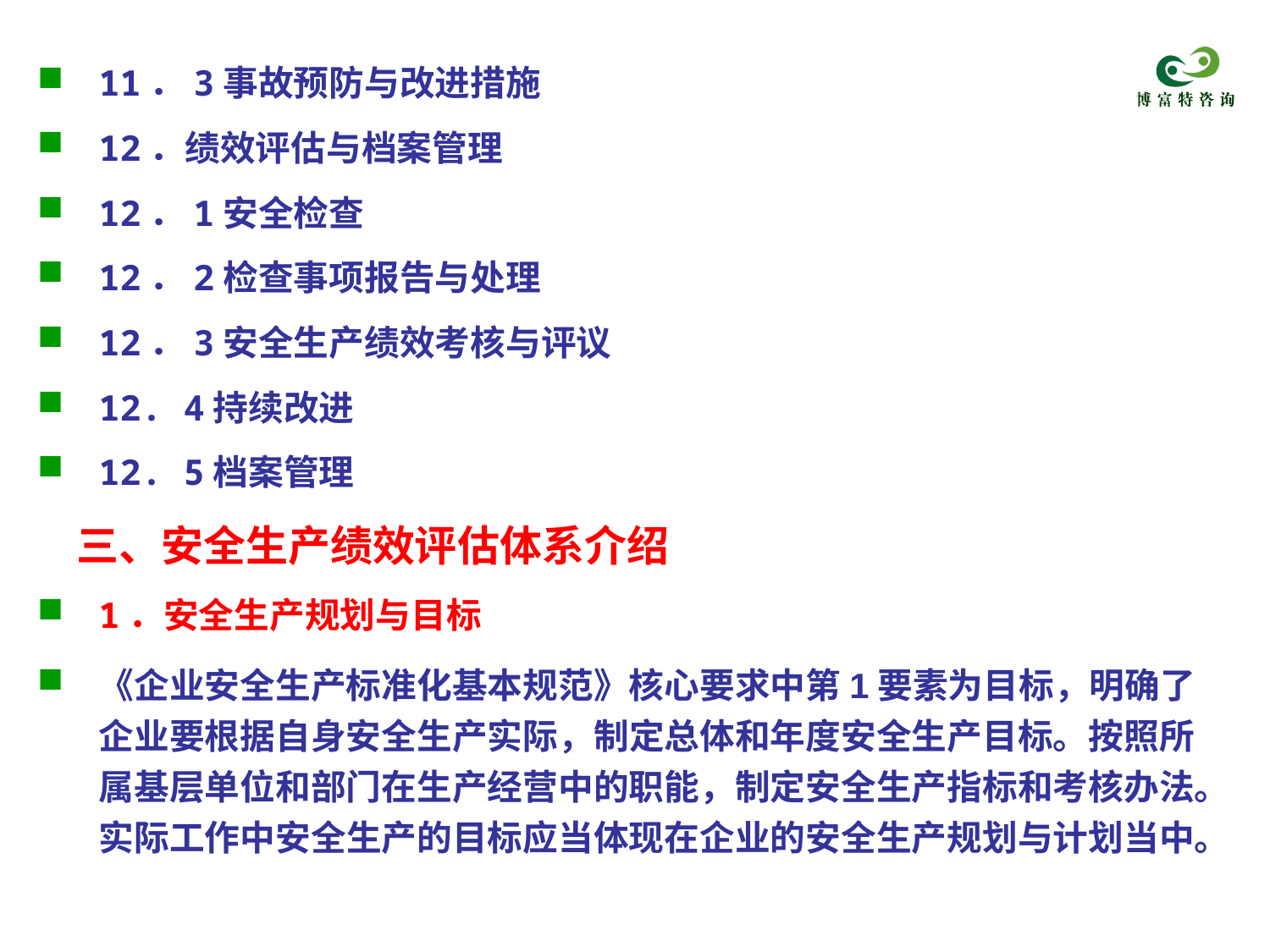

11．3事故预防与改进措施
12．绩效评估与档案管理
12．1安全检查
12．2检查事项报告与处理
12．3安全生产绩效考核与评议
12. 4持续改进
12. 5档案管理
   三、安全生产绩效评估体系介绍
1．安全生产规划与目标
《企业安全生产标准化基本规范》核心要求中第1要素为目标，明确了企业要根据自身安全生产实际，制定总体和年度安全生产目标。按照所属基层单位和部门在生产经营中的职能，制定安全生产指标和考核办法。实际工作中安全生产的目标应当体现在企业的安全生产规划与计划当中。